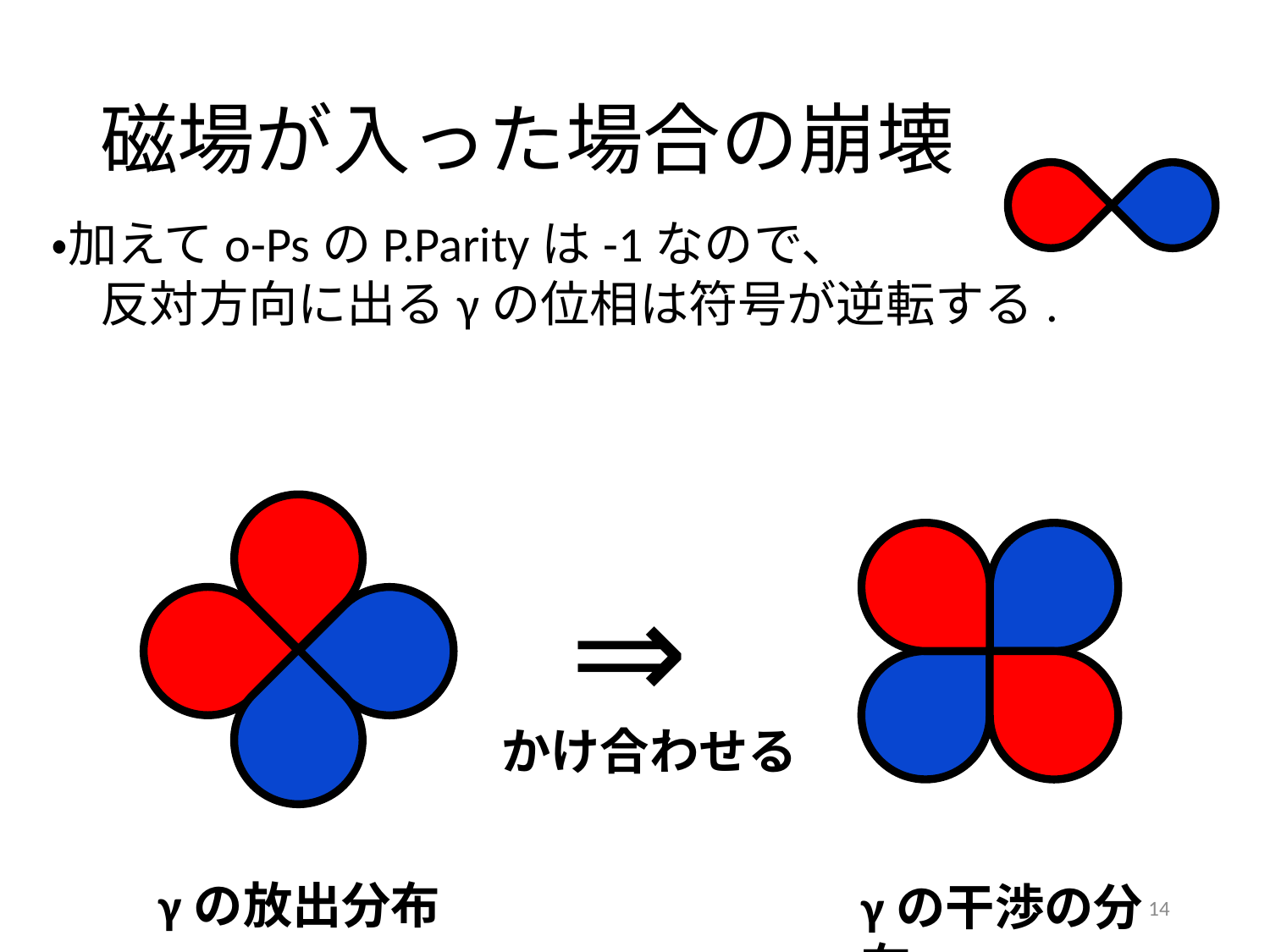

# 磁場が入った場合の崩壊

・加えてo-PsのP.Parityは-1なので、
　反対方向に出るγの位相は符号が逆転する.

⇒
かけ合わせる
γの放出分布
γの干渉の分布
14